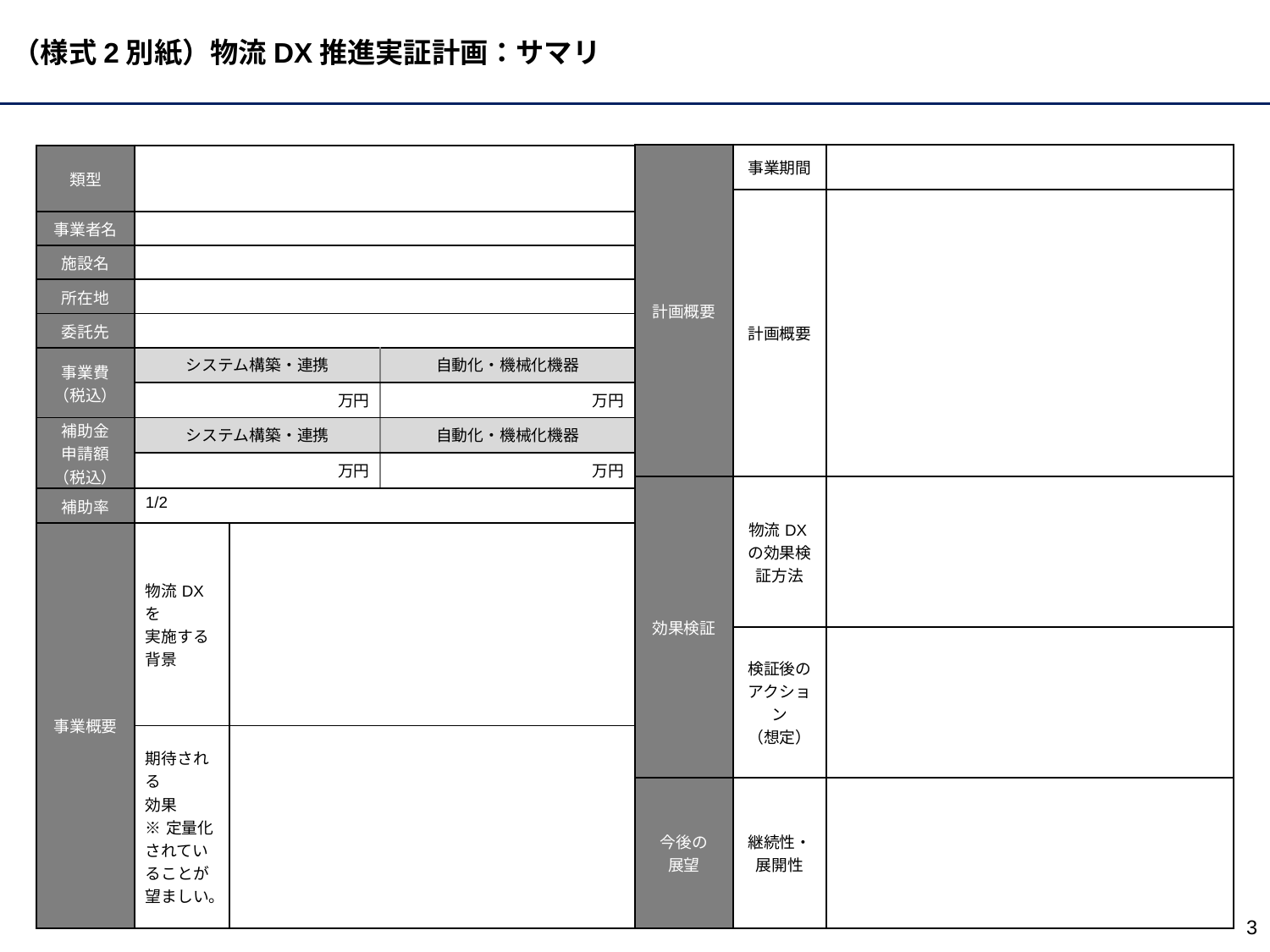

| 計画概要 | 事業期間 |  |
| --- | --- | --- |
|  | 計画概要 |  |
| 類型 |  |  |  |
| --- | --- | --- | --- |
| 事業者名 |  |  |  |
| 施設名 |  |  |  |
| 所在地 |  |  |  |
| 委託先 |  |  |  |
| 事業費 （税込） | システム構築・連携 |  | 自動化・機械化機器 |
|  | 万円 |  | 万円 |
| 補助金 申請額 （税込） | システム構築・連携 |  | 自動化・機械化機器 |
|  | 万円 |  | 万円 |
| 補助率 | 1/2 |  |  |
| 事業概要 | 物流DXを 実施する 背景 |  |  |
|  | 期待される 効果 ※定量化されていることが望ましい。 |  |  |
| 効果検証 | 物流DXの効果検証方法 |  |
| --- | --- | --- |
|  | 検証後の アクション （想定） |  |
| 今後の 展望 | 継続性・ 展開性 |  |
3